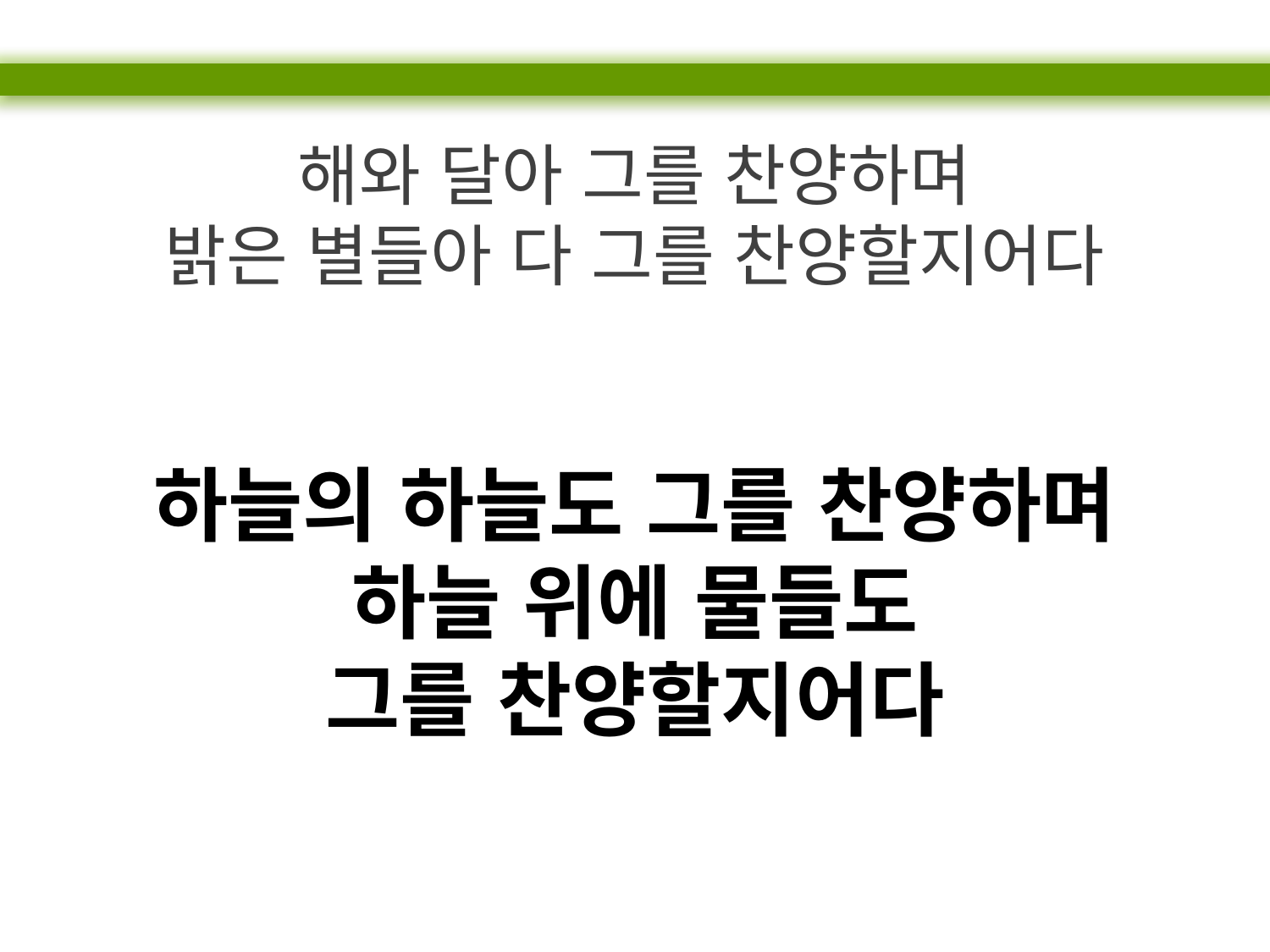

해와 달아 그를 찬양하며
밝은 별들아 다 그를 찬양할지어다
하늘의 하늘도 그를 찬양하며
하늘 위에 물들도
그를 찬양할지어다